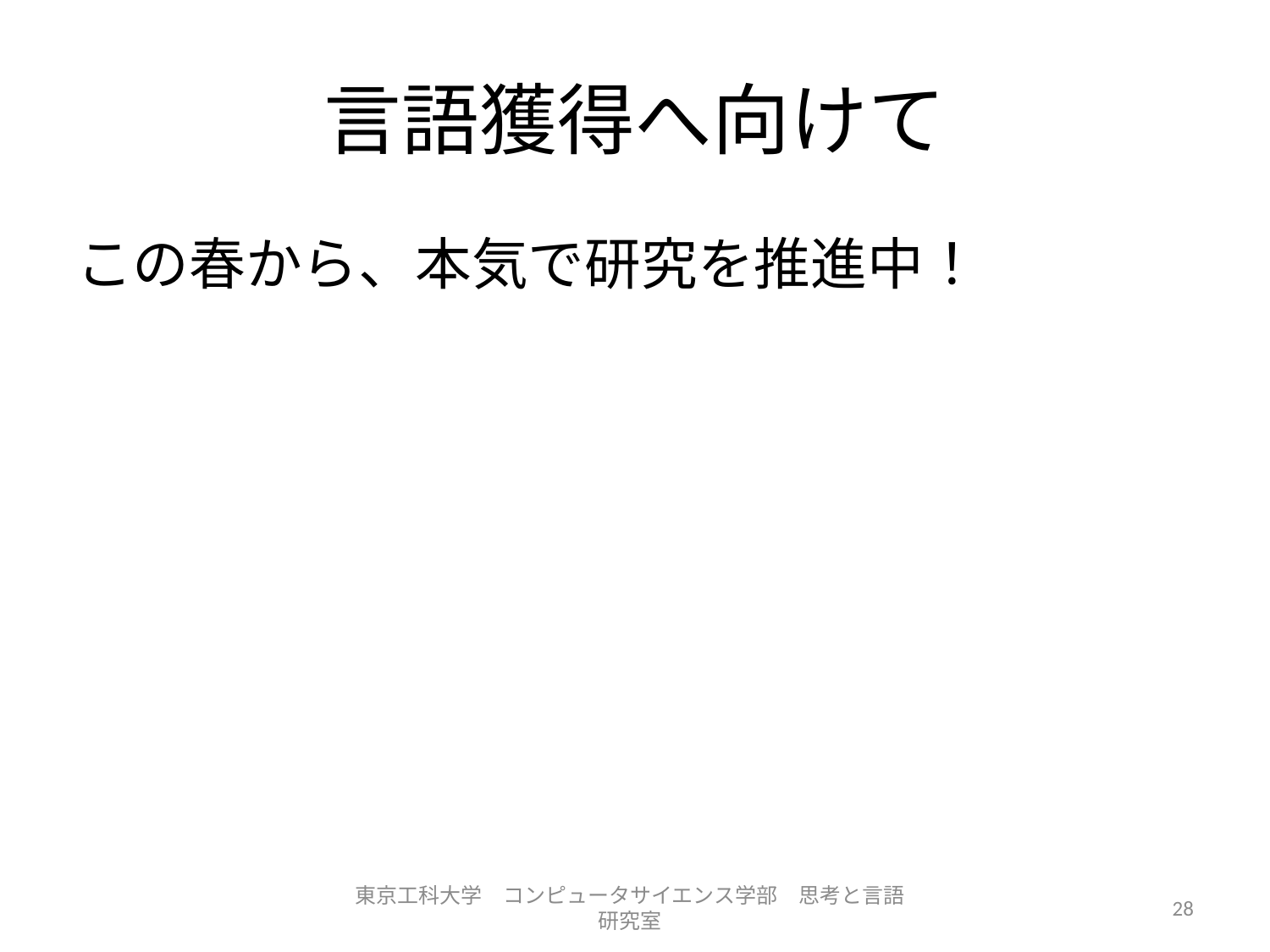

# 言語獲得へ向けて
この春から、本気で研究を推進中！
東京工科大学　コンピュータサイエンス学部　思考と言語研究室
28